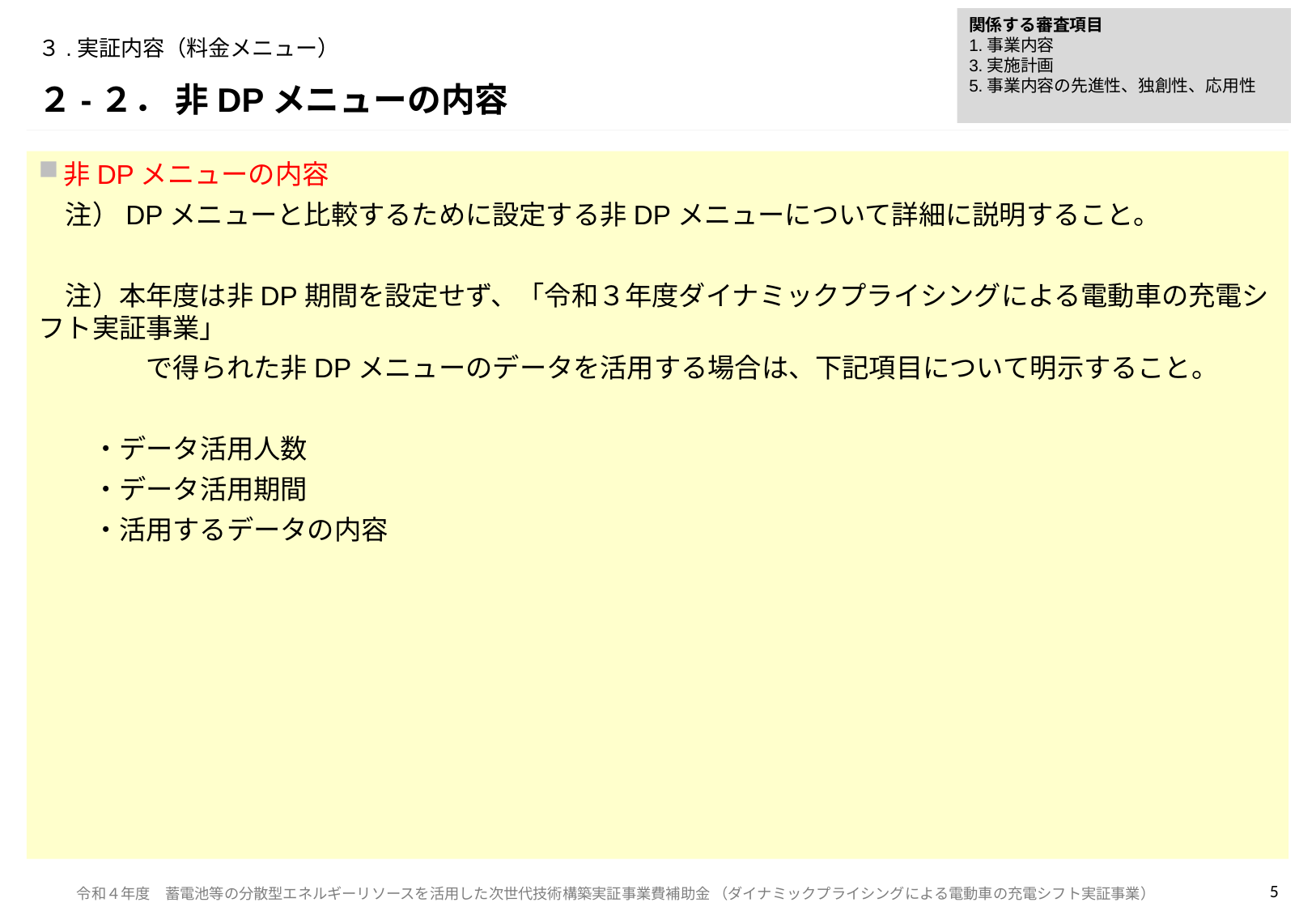

関係する審査項目
1.事業内容
3.実施計画
5.事業内容の先進性、独創性、応用性
# ３.実証内容（料金メニュー）
２-２． 非DPメニューの内容

非DPメニューの内容
　注）DPメニューと比較するために設定する非DPメニューについて詳細に説明すること。

　注）本年度は非DP期間を設定せず、「令和３年度ダイナミックプライシングによる電動車の充電シフト実証事業」
　　　　で得られた非DPメニューのデータを活用する場合は、下記項目について明示すること。

　　・データ活用人数
　　・データ活用期間
　　・活用するデータの内容